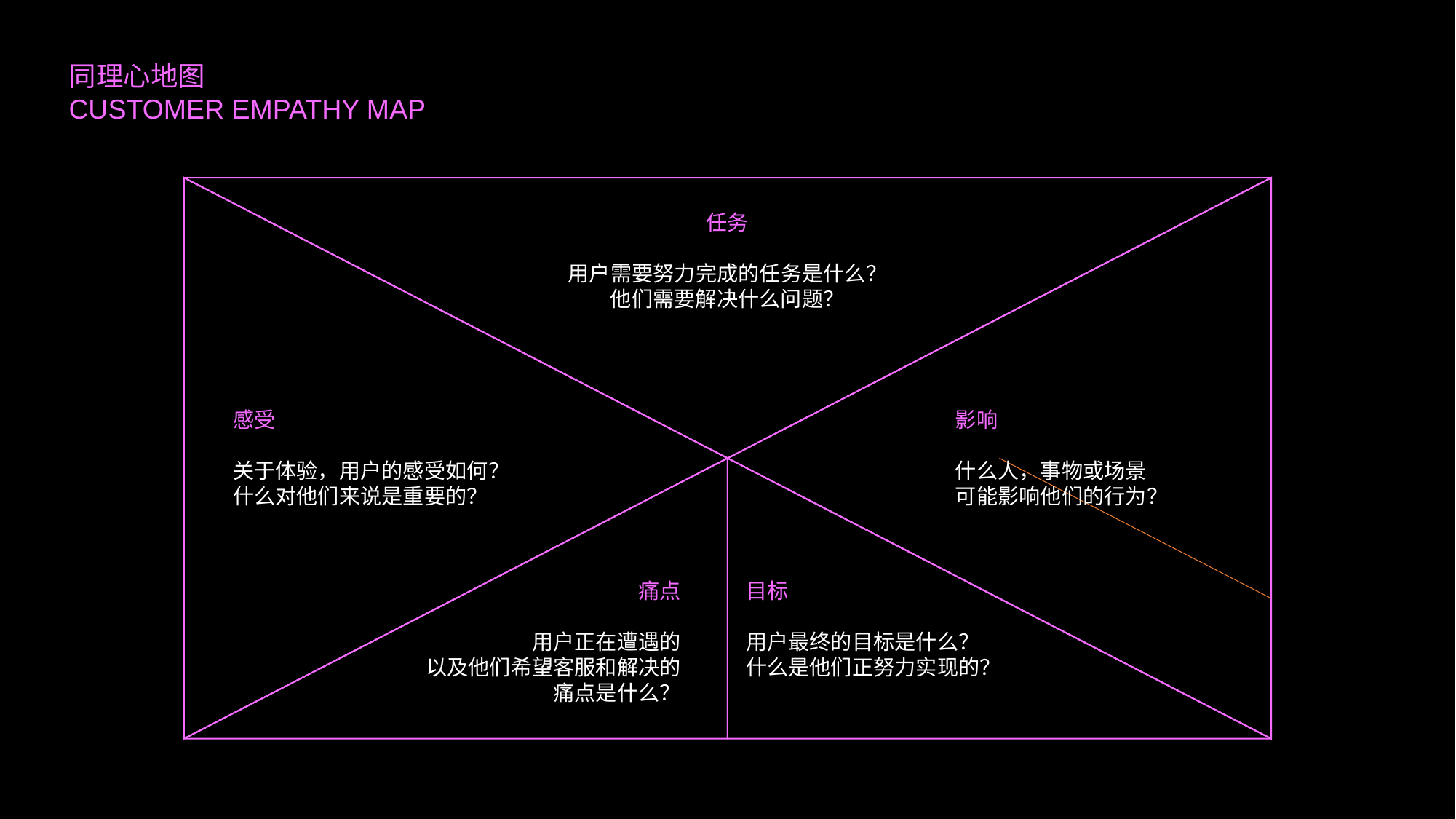

同理心地图
CUSTOMER EMPATHY MAP

任务

用户需要努力完成的任务是什么？
他们需要解决什么问题？
感受

关于体验，用户的感受如何？
什么对他们来说是重要的？
影响

什么人，事物或场景
可能影响他们的行为？
痛点

用户正在遭遇的
以及他们希望客服和解决的痛点是什么？
目标

用户最终的目标是什么？
什么是他们正努力实现的？